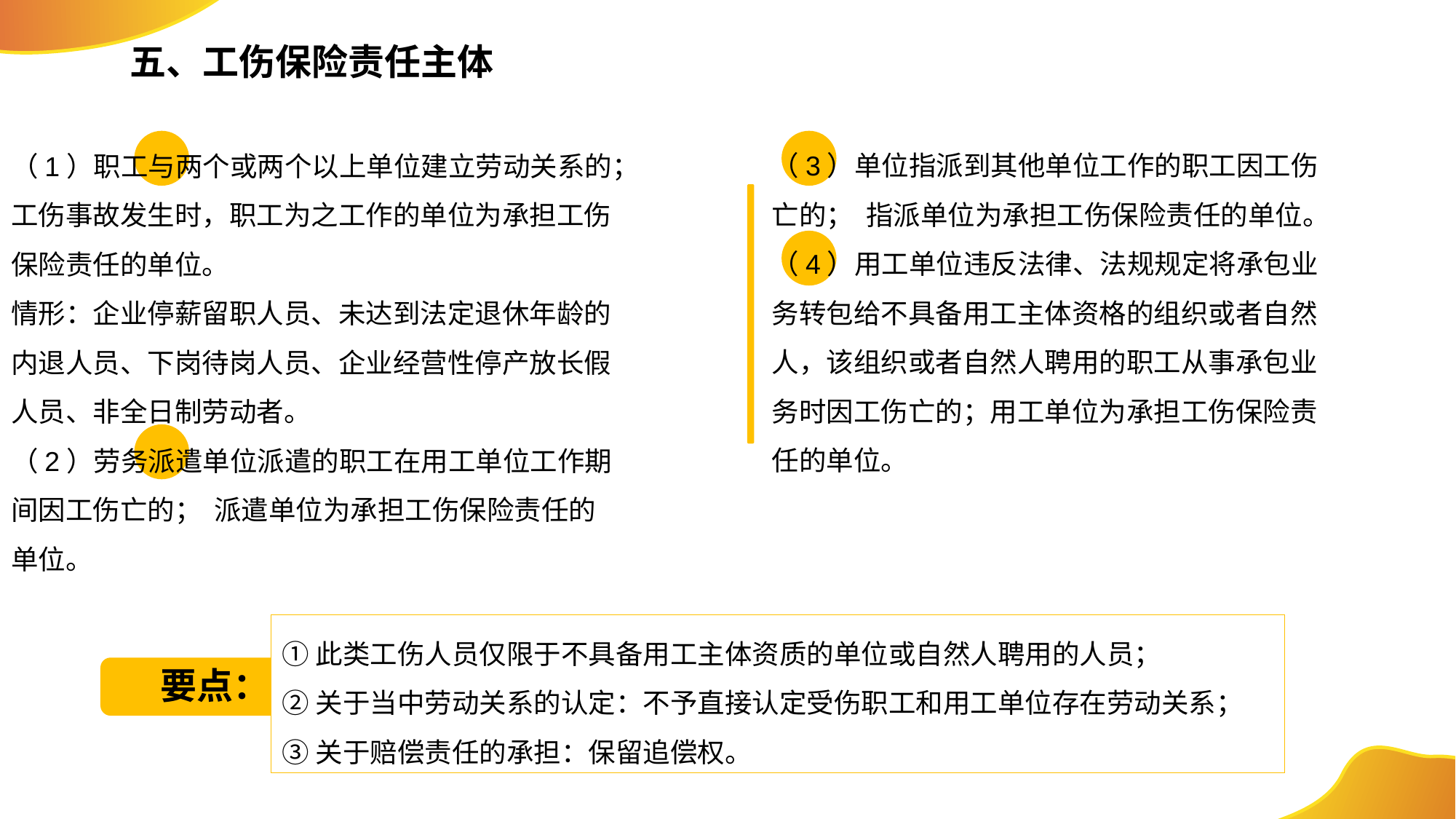

五、工伤保险责任主体
（3）单位指派到其他单位工作的职工因工伤亡的；  指派单位为承担工伤保险责任的单位。
（4）用工单位违反法律、法规规定将承包业务转包给不具备用工主体资格的组织或者自然人，该组织或者自然人聘用的职工从事承包业务时因工伤亡的；用工单位为承担工伤保险责任的单位。

（1）职工与两个或两个以上单位建立劳动关系的；
工伤事故发生时，职工为之工作的单位为承担工伤保险责任的单位。
情形：企业停薪留职人员、未达到法定退休年龄的内退人员、下岗待岗人员、企业经营性停产放长假人员、非全日制劳动者。
（2）劳务派遣单位派遣的职工在用工单位工作期间因工伤亡的；  派遣单位为承担工伤保险责任的单位。

①此类工伤人员仅限于不具备用工主体资质的单位或自然人聘用的人员；
②关于当中劳动关系的认定：不予直接认定受伤职工和用工单位存在劳动关系；
③关于赔偿责任的承担：保留追偿权。
要点：